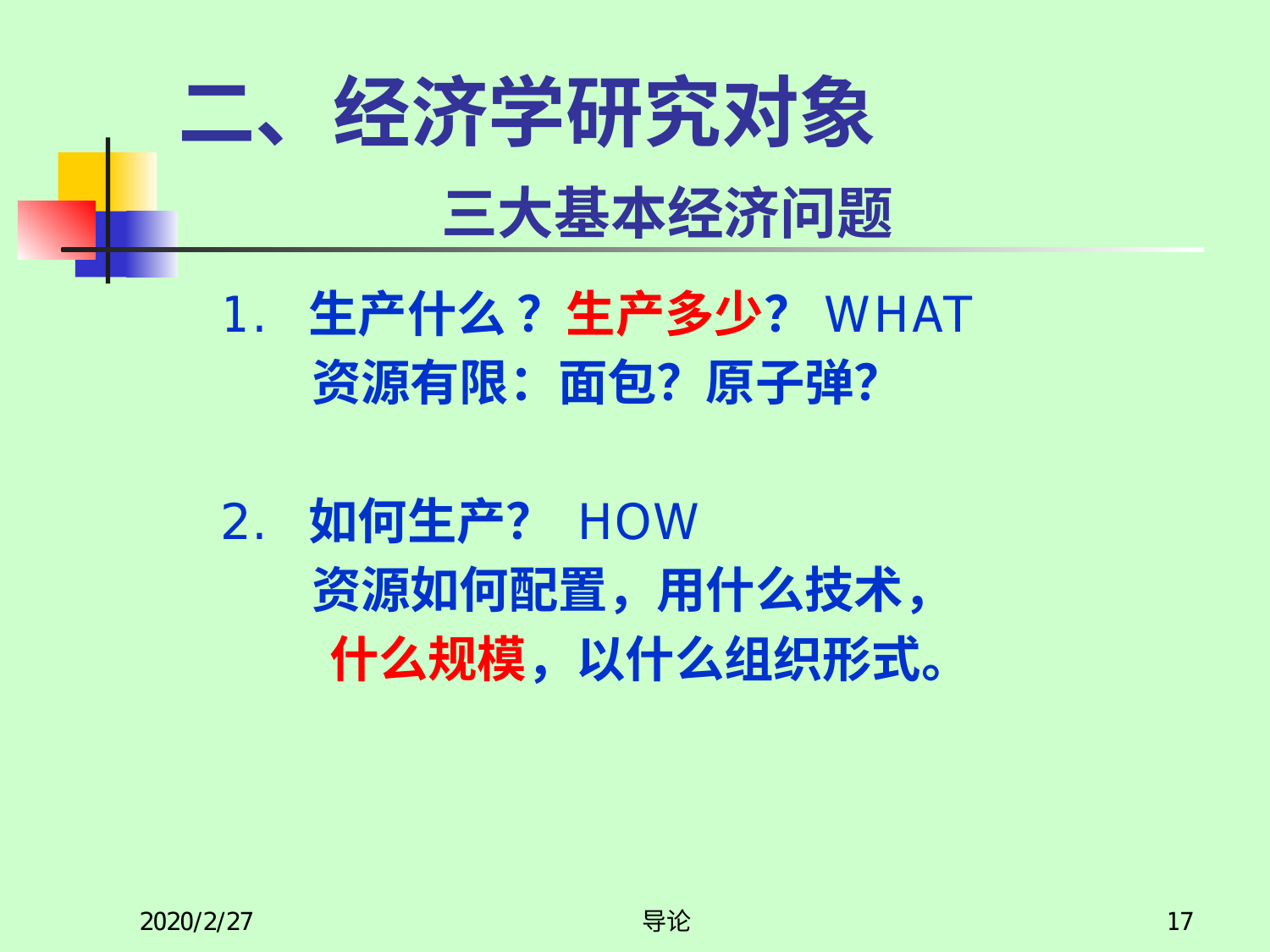

# 二、经济学研究对象 三大基本经济问题
1.  生产什么 ？生产多少？WHAT
       资源有限：面包？原子弹？

2.  如何生产？ HOW
       资源如何配置，用什么技术，
	  什么规模，以什么组织形式。
2020/2/27
导论
17